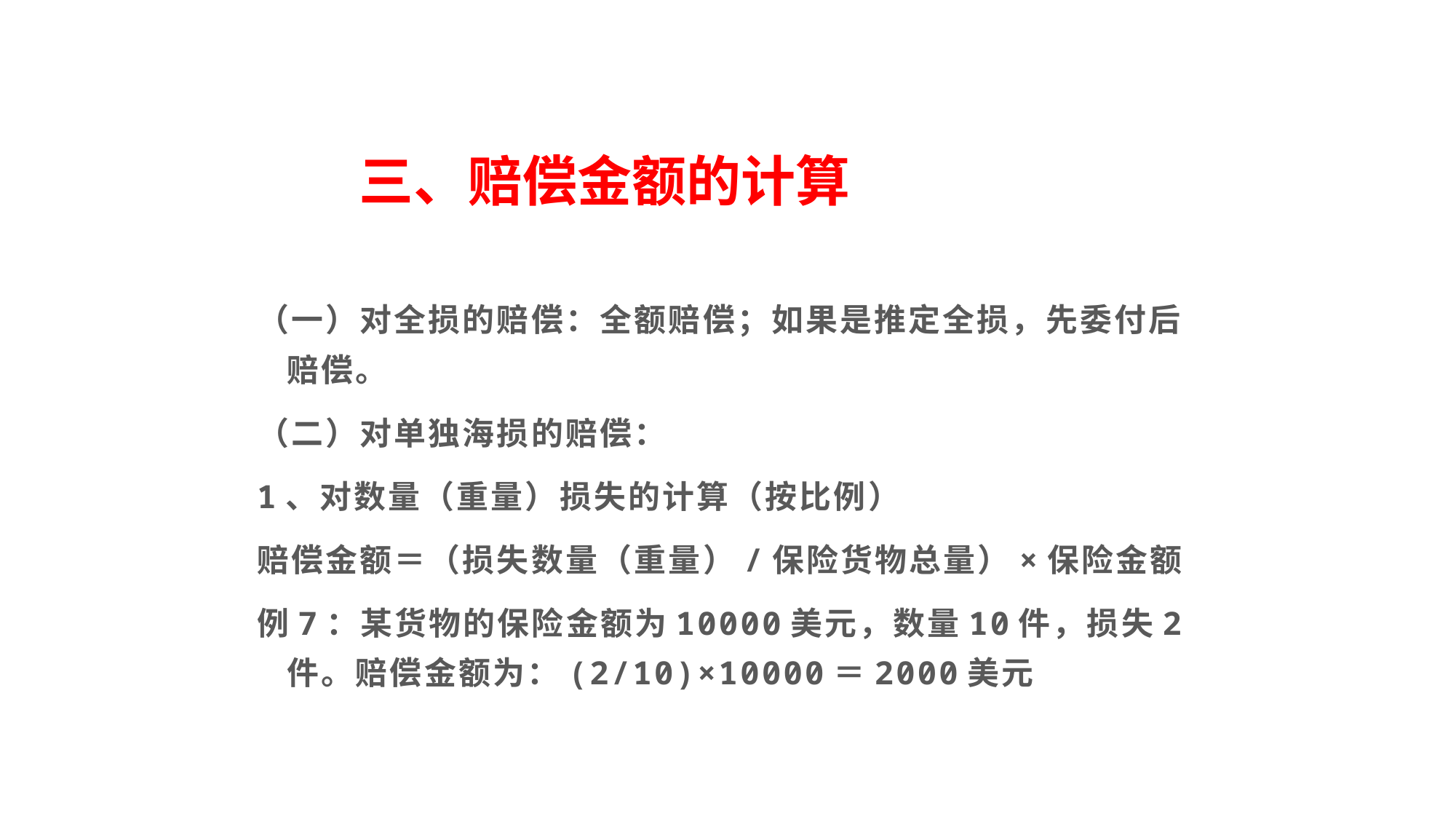

三、赔偿金额的计算

（一）对全损的赔偿：全额赔偿；如果是推定全损，先委付后赔偿。
（二）对单独海损的赔偿：
1、对数量（重量）损失的计算（按比例）
赔偿金额＝（损失数量（重量）/保险货物总量）×保险金额
例7：某货物的保险金额为10000美元，数量10件，损失2件。赔偿金额为：(2/10)×10000＝2000美元